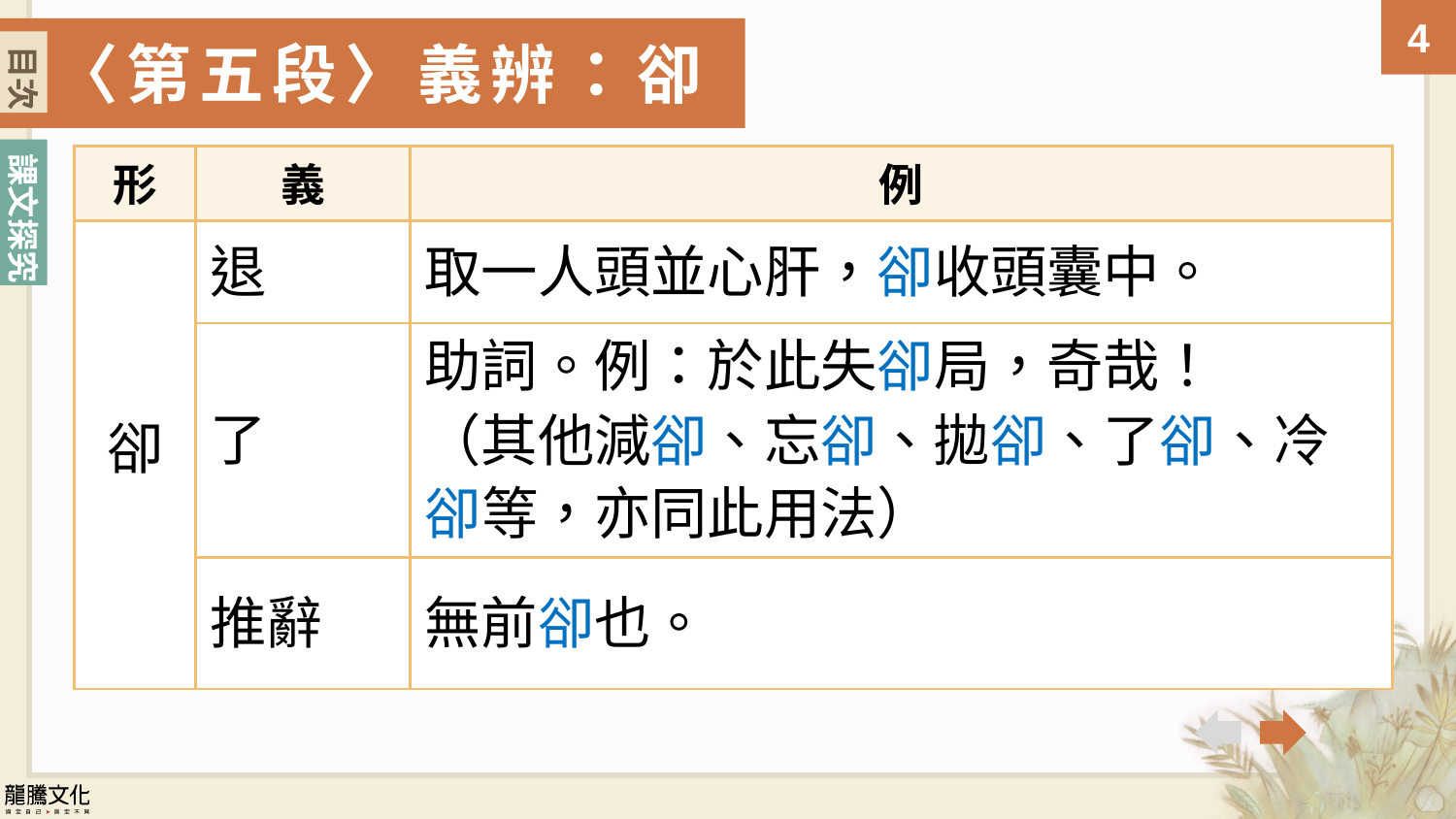

目次

〈第五段〉義辨：卻
目次
| 形 | 義 | 例 |
| --- | --- | --- |
| 卻 | 退 | 取一人頭並心肝，卻收頭囊中。 |
|  | 了 | 助詞。例：於此失卻局，奇哉！ （其他減卻、忘卻、拋卻、了卻、冷卻等，亦同此用法） |
|  | 推辭 | 無前卻也。 |